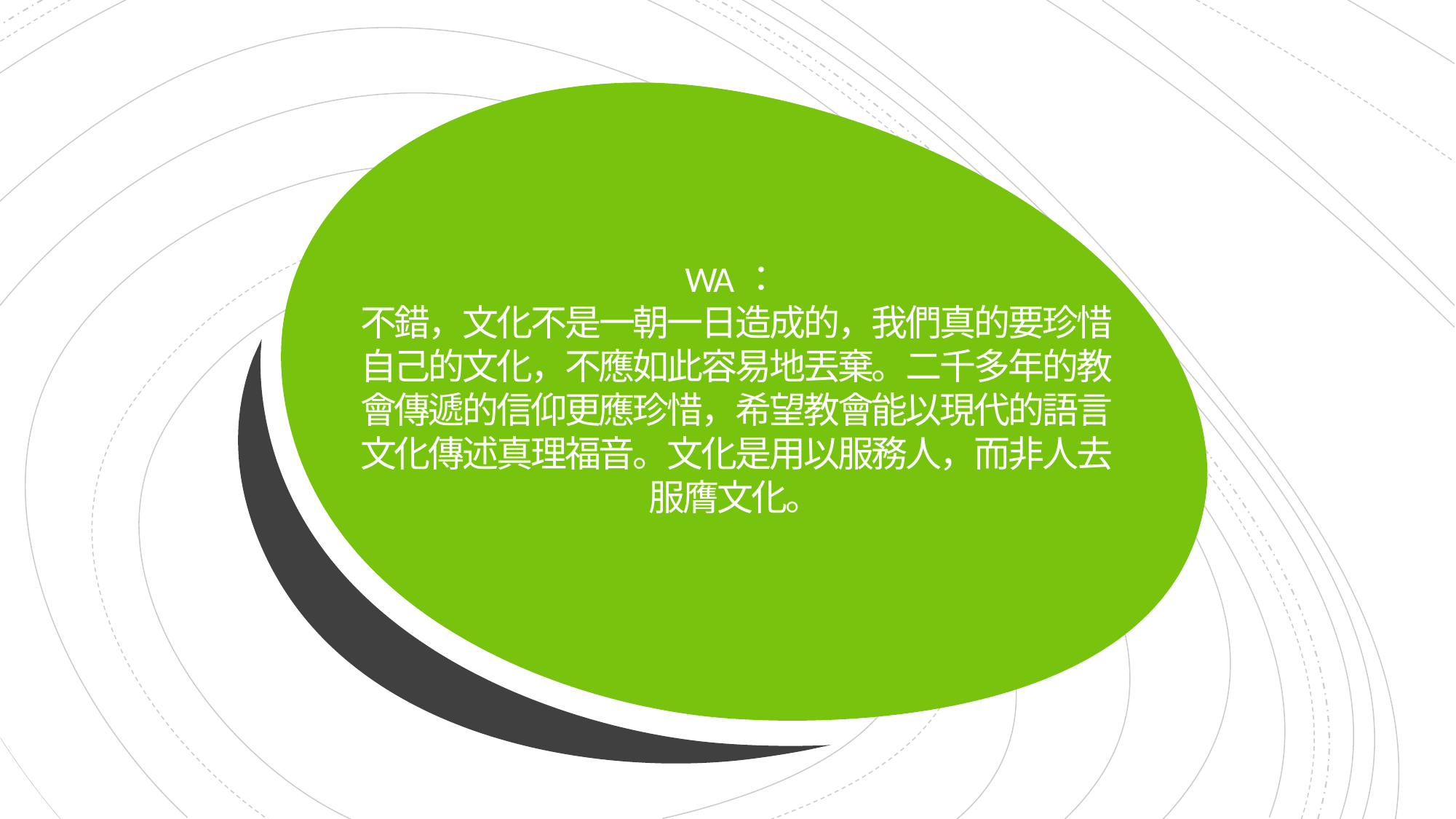

# WA： 不錯，文化不是一朝一日造成的，我們真的要珍惜自己的文化，不應如此容易地丟棄。二千多年的教會傳遞的信仰更應珍惜，希望教會能以現代的語言文化傳述真理福音。文化是用以服務人，而非人去服膺文化。